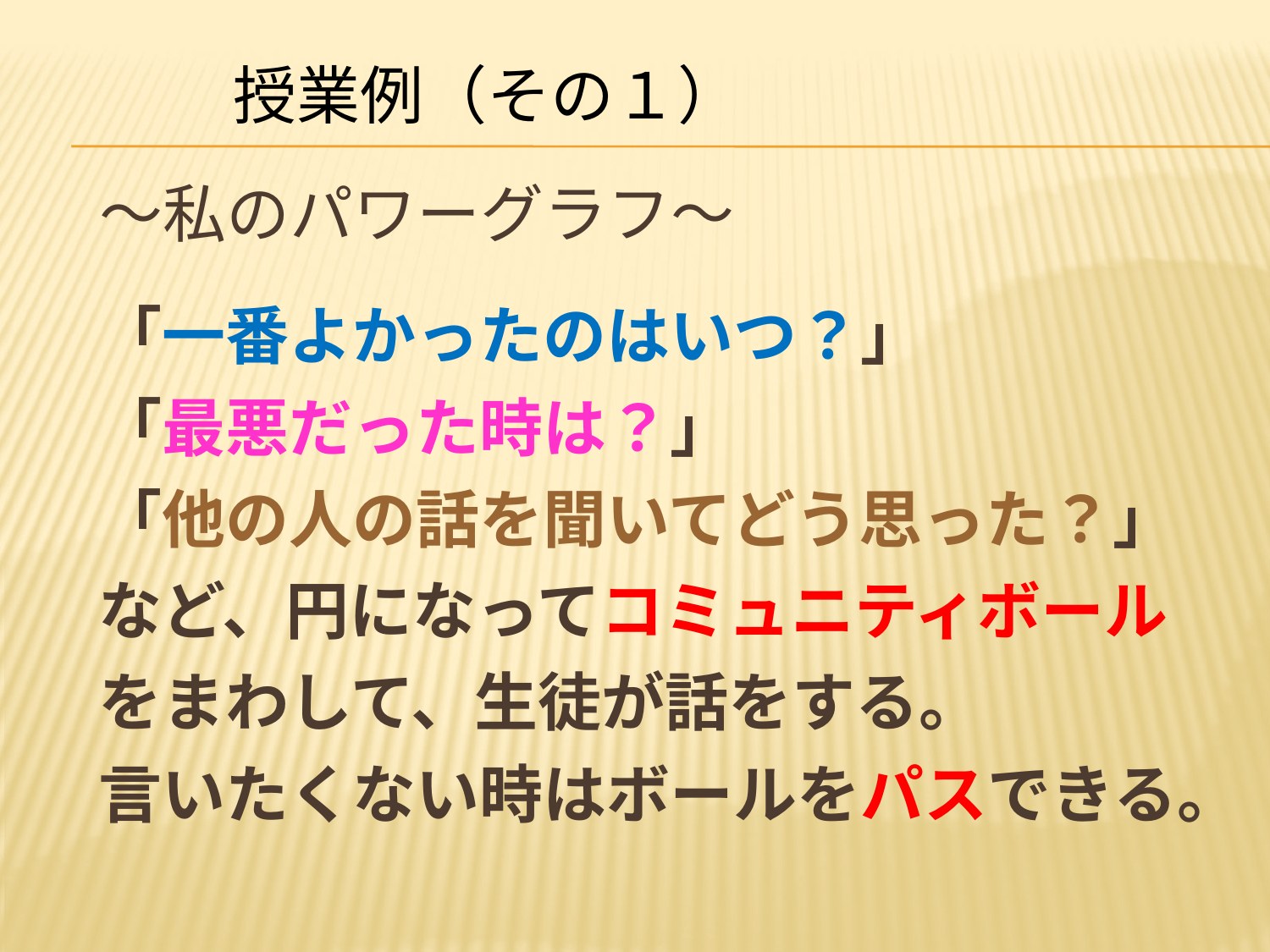

授業例（その１）
# ～私のパワーグラフ～
「一番よかったのはいつ？」
「最悪だった時は？」
「他の人の話を聞いてどう思った？」など、円になってコミュニティボールをまわして、生徒が話をする。
言いたくない時はボールをパスできる。